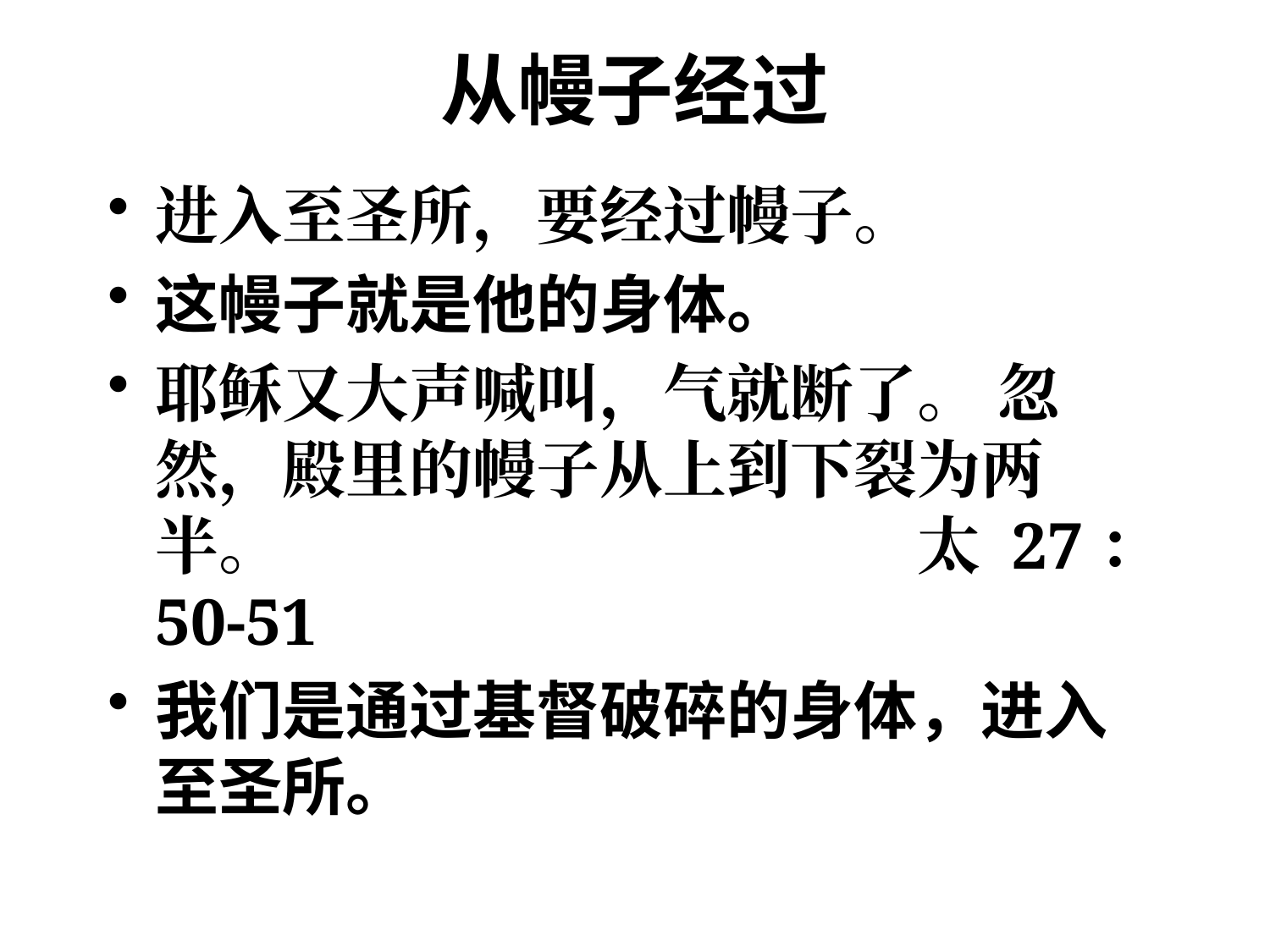

# 从幔子经过
进入至圣所，要经过幔子。
这幔子就是他的身体。
耶稣又大声喊叫，气就断了。 忽然，殿里的幔子从上到下裂为两半。					太 27：50-51
我们是通过基督破碎的身体，进入至圣所。